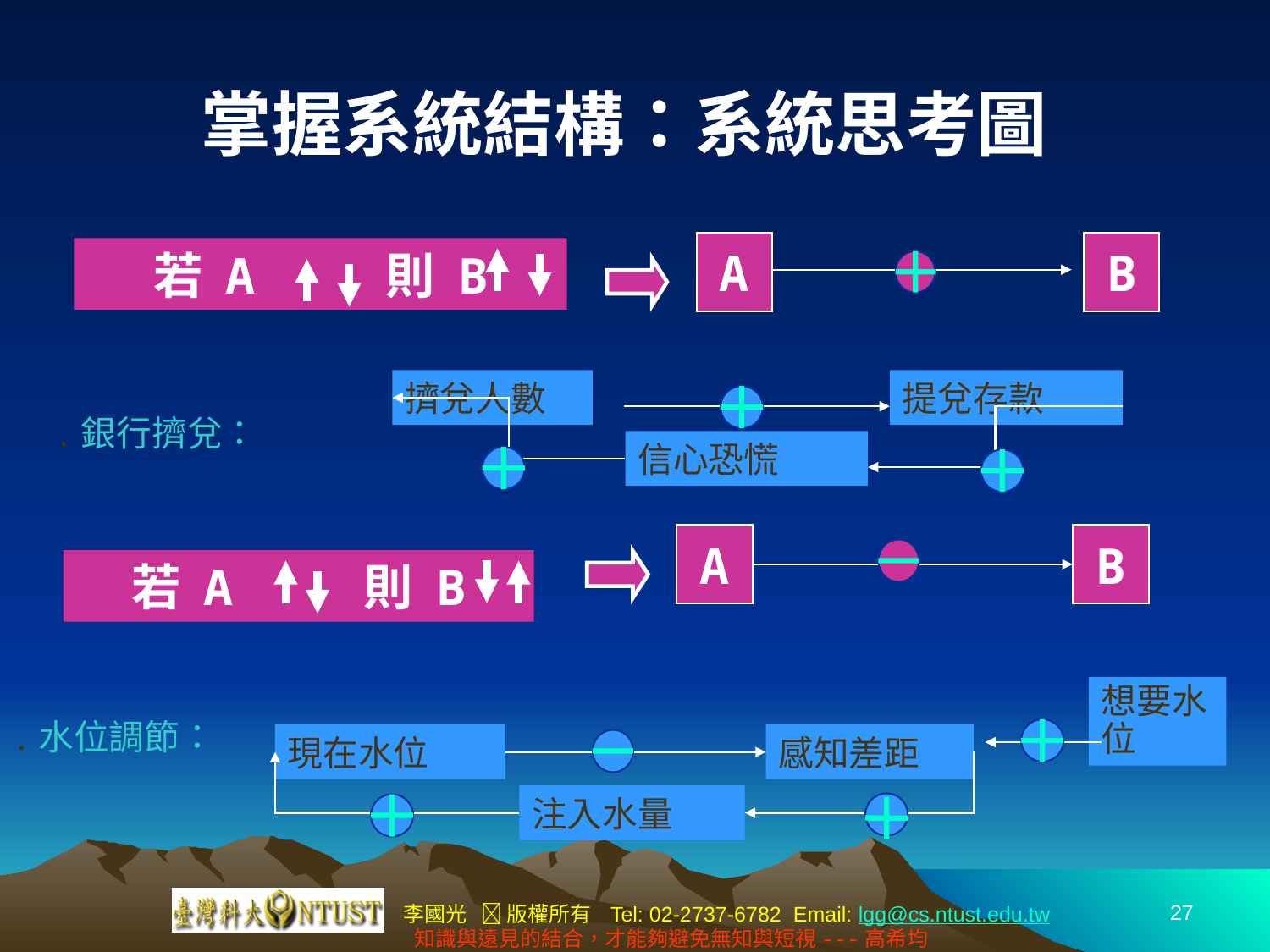

# 掌握系統結構：系統思考圖
A
B
若 A    則 B

擠兌人數
提兌存款

信心恐慌

․銀行擠兌：
A
B

若 A    則 B

想要水位
․水位調節：

現在水位
感知差距

注入水量

27